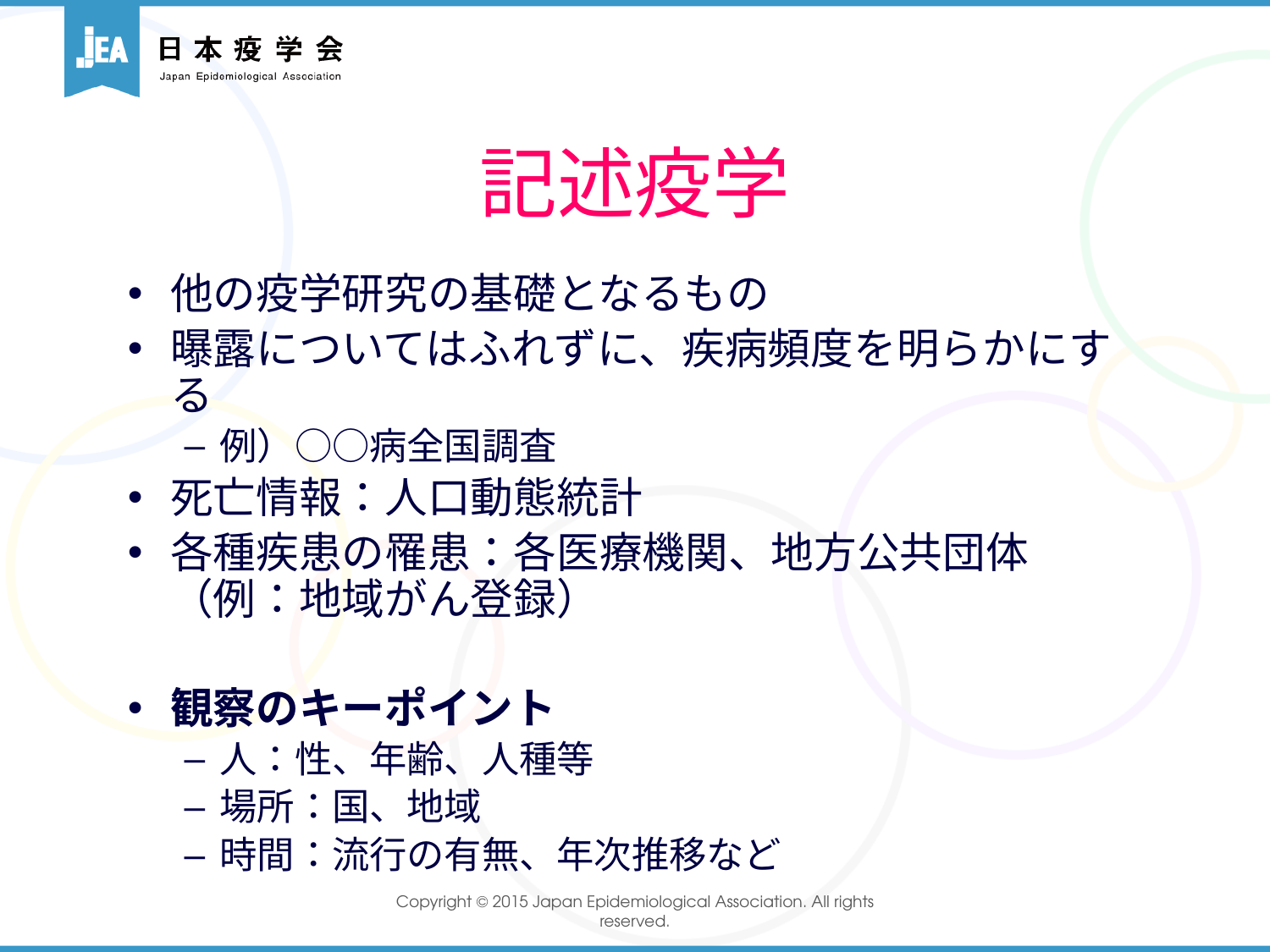

# 記述疫学
他の疫学研究の基礎となるもの
曝露についてはふれずに、疾病頻度を明らかにする
例）○○病全国調査
死亡情報：人口動態統計
各種疾患の罹患：各医療機関、地方公共団体（例：地域がん登録）

観察のキーポイント
人：性、年齢、人種等
場所：国、地域
時間：流行の有無、年次推移など